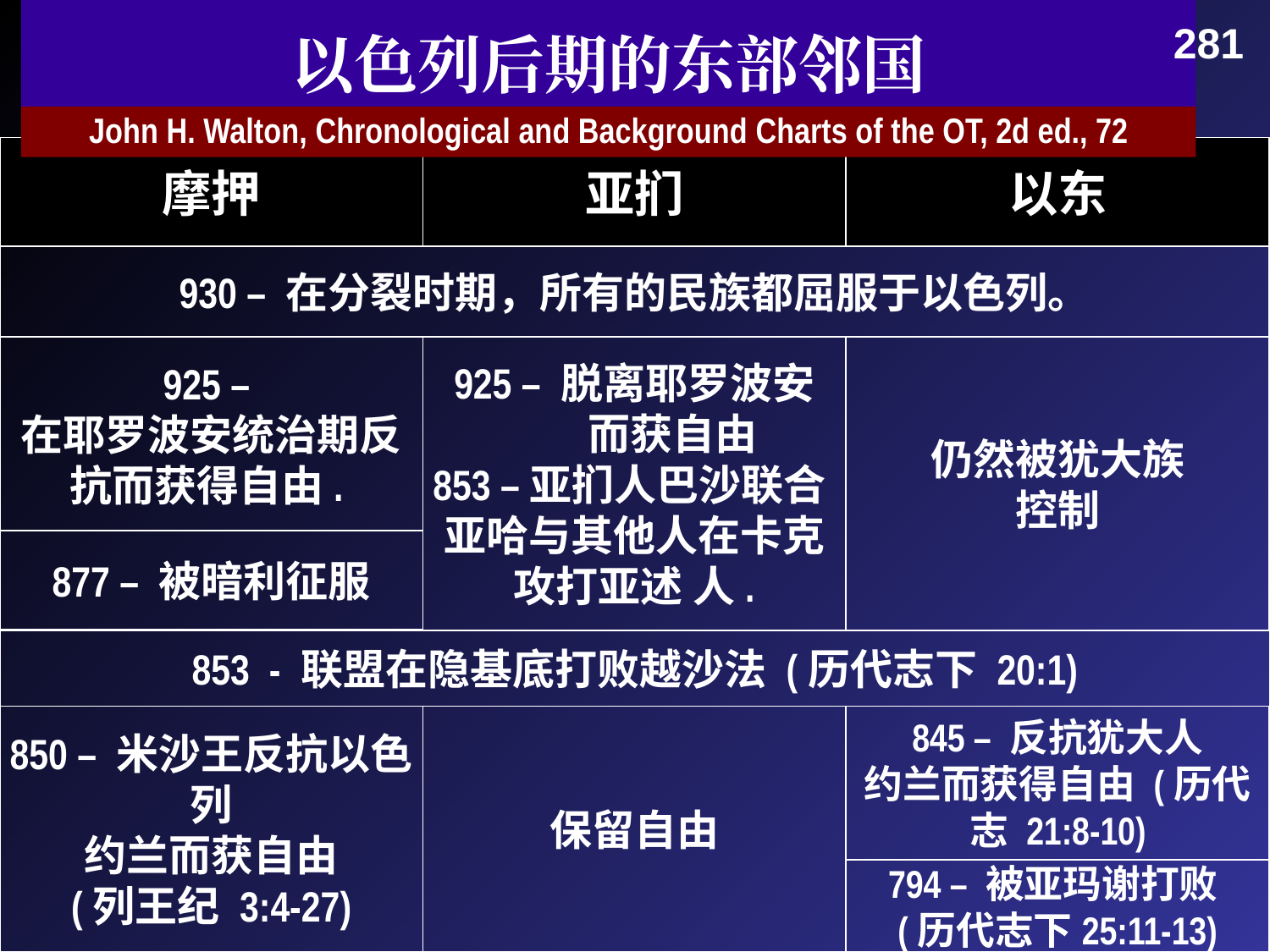

# 以色列后期的东部邻国
281

John H. Walton, Chronological and Background Charts of the OT, 2d ed., 72

摩押

亚扪

以东

930 – 在分裂时期，所有的民族都屈服于以色列。

925 –
在耶罗波安统治期反抗而获得自由.

925 – 脱离耶罗波安
       而获自由
853 –亚扪人巴沙联合
亚哈与其他人在卡克
攻打亚述 人.

仍然被犹大族
控制

877 – 被暗利征服

853  - 联盟在隐基底打败越沙法 (历代志下 20:1)

850 – 米沙王反抗以色列
约兰而获自由
(列王纪 3:4-27)

保留自由

845 – 反抗犹大人
约兰而获得自由 (历代
志 21:8-10)

794 – 被亚玛谢打败
(历代志下25:11-13)